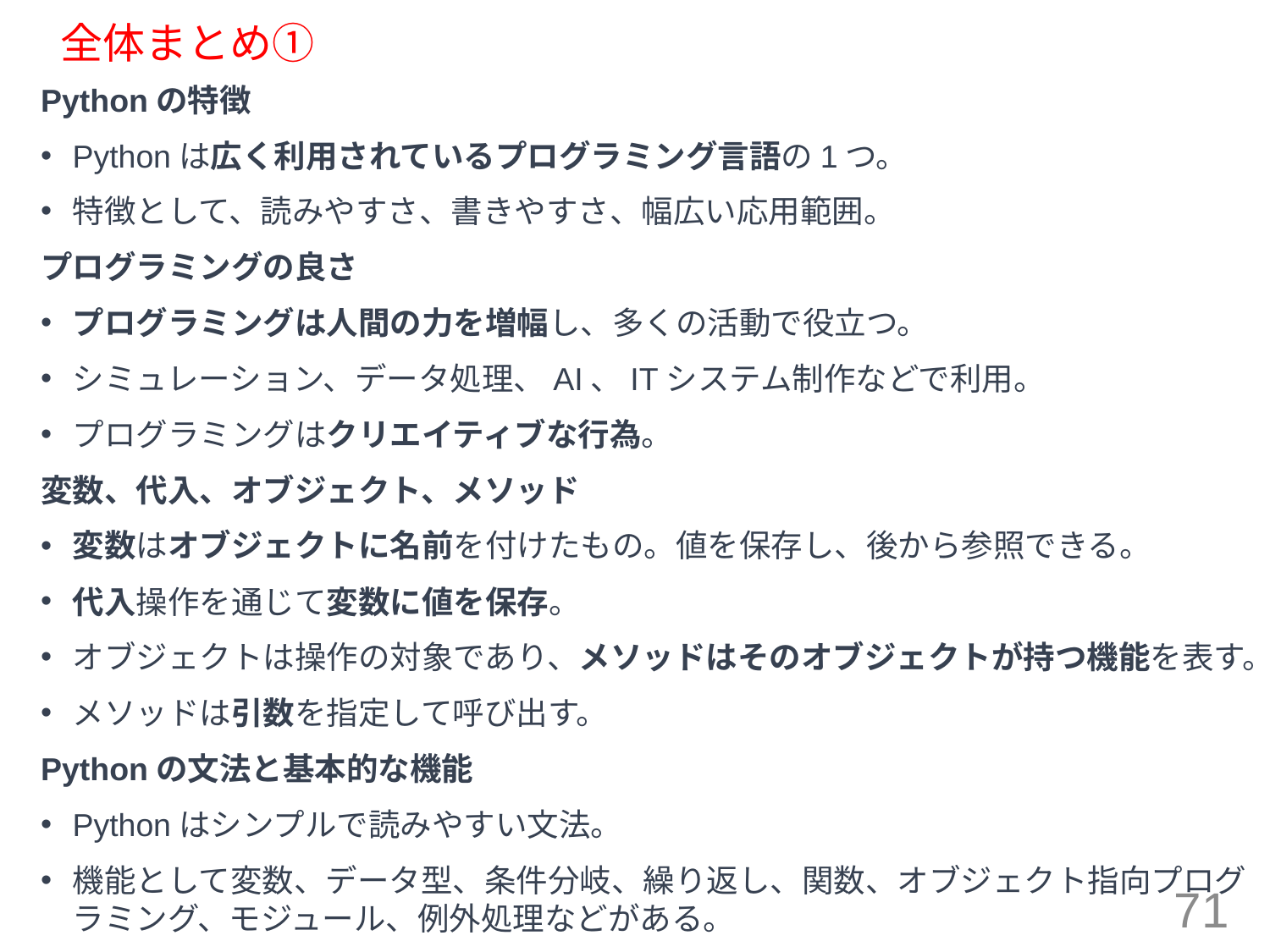

# 全体まとめ①
Pythonの特徴
Pythonは広く利用されているプログラミング言語の1つ。
特徴として、読みやすさ、書きやすさ、幅広い応用範囲。
プログラミングの良さ
プログラミングは人間の力を増幅し、多くの活動で役立つ。
シミュレーション、データ処理、AI、ITシステム制作などで利用。
プログラミングはクリエイティブな行為。
変数、代入、オブジェクト、メソッド
変数はオブジェクトに名前を付けたもの。値を保存し、後から参照できる。
代入操作を通じて変数に値を保存。
オブジェクトは操作の対象であり、メソッドはそのオブジェクトが持つ機能を表す。
メソッドは引数を指定して呼び出す。
Pythonの文法と基本的な機能
Pythonはシンプルで読みやすい文法。
機能として変数、データ型、条件分岐、繰り返し、関数、オブジェクト指向プログラミング、モジュール、例外処理などがある。

71